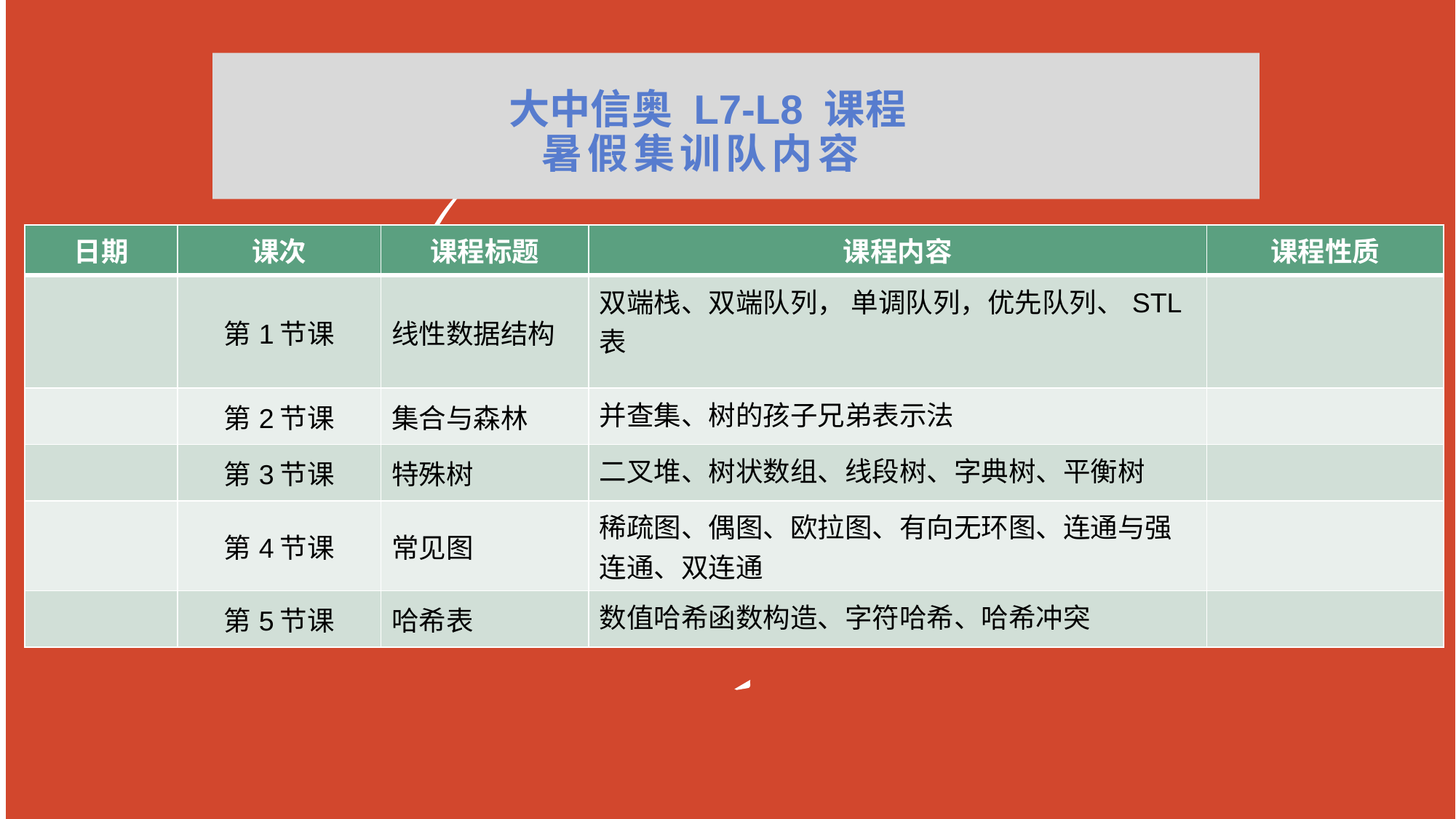

大中信奥 L7-L8 课程
暑假集训队内容

| 日期 | 课次 | 课程标题 | 课程内容 | 课程性质 |
| --- | --- | --- | --- | --- |
|  | 第1节课 | 线性数据结构 | 双端栈、双端队列， 单调队列，优先队列、STL表 |  |
|  | 第2节课 | 集合与森林 | 并查集、树的孩子兄弟表示法 |  |
|  | 第3节课 | 特殊树 | 二叉堆、树状数组、线段树、字典树、平衡树 |  |
|  | 第4节课 | 常见图 | 稀疏图、偶图、欧拉图、有向无环图、连通与强连通、双连通 |  |
|  | 第5节课 | 哈希表 | 数值哈希函数构造、字符哈希、哈希冲突 |  |